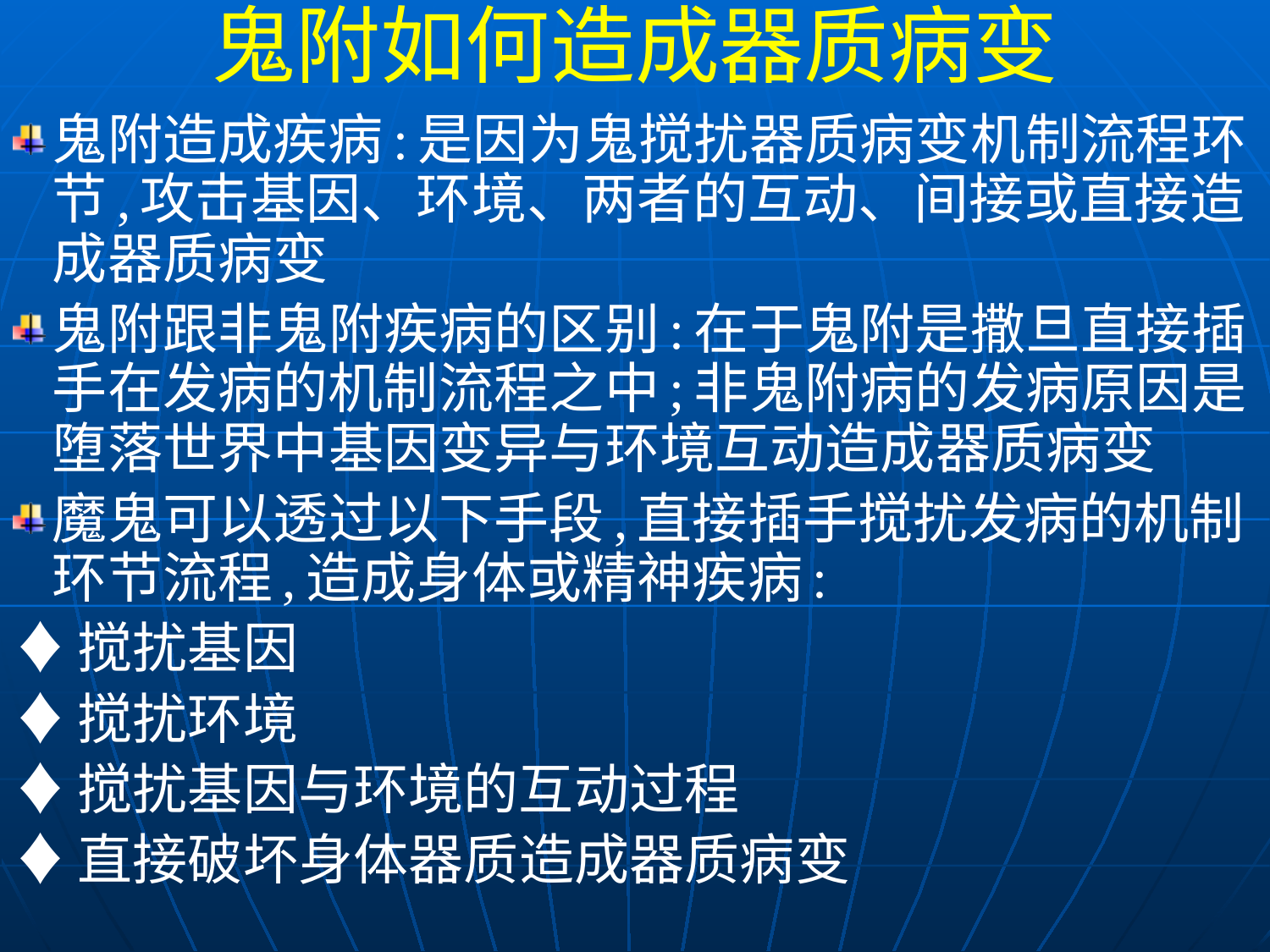

鬼附如何造成器质病变
鬼附造成疾病:是因为鬼搅扰器质病变机制流程环节,攻击基因、环境、两者的互动、间接或直接造成器质病变
鬼附跟非鬼附疾病的区别:在于鬼附是撒旦直接插手在发病的机制流程之中;非鬼附病的发病原因是堕落世界中基因变异与环境互动造成器质病变
魔鬼可以透过以下手段,直接插手搅扰发病的机制环节流程,造成身体或精神疾病:
♦搅扰基因
♦搅扰环境
♦搅扰基因与环境的互动过程
♦直接破坏身体器质造成器质病变